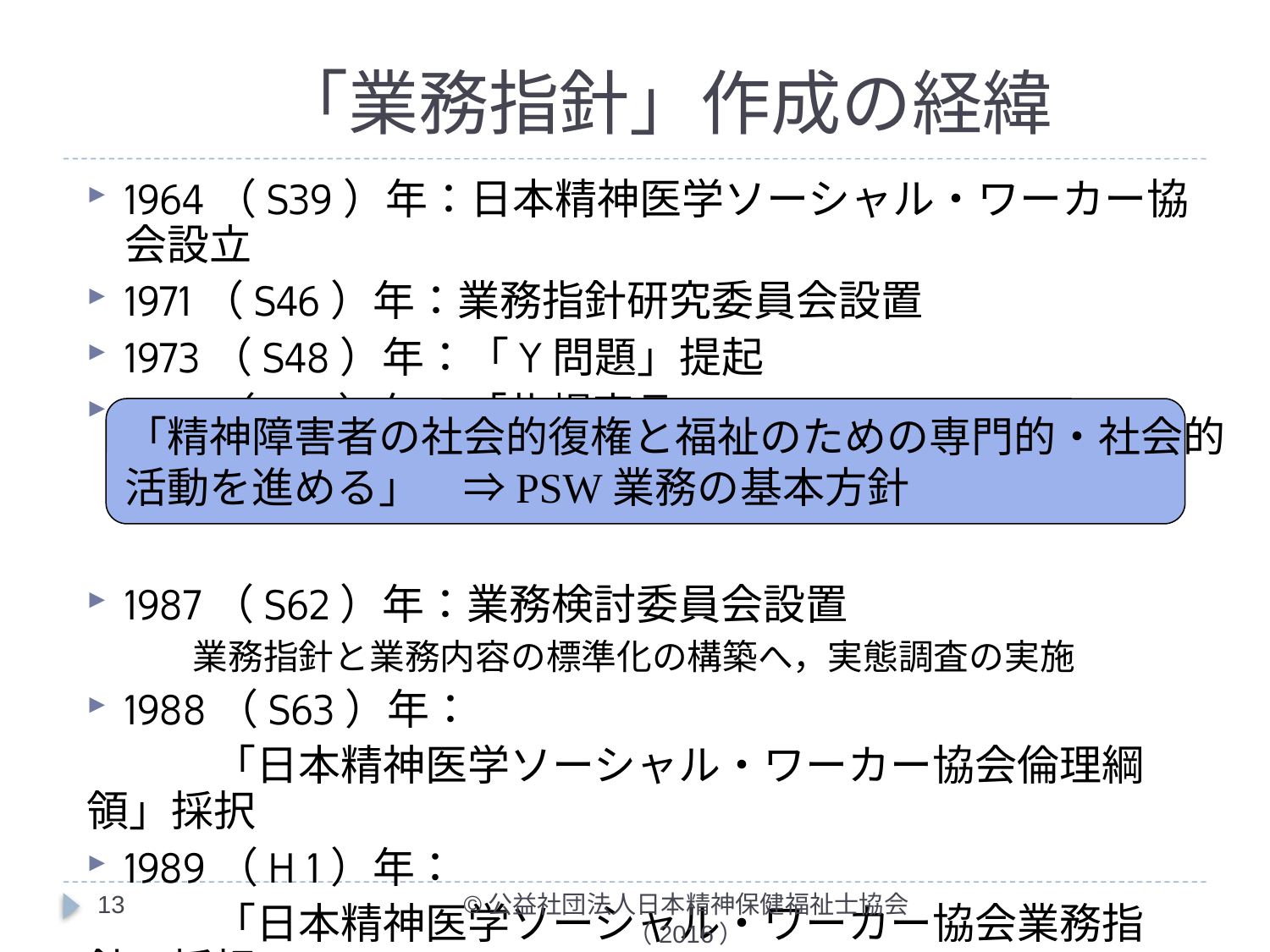

# 「業務指針」作成の経緯
1964（S39）年：日本精神医学ソーシャル・ワーカー協会設立
1971（S46）年：業務指針研究委員会設置
1973（S48）年：「Y問題」提起
1982（S57）年：「札幌宣言」

1987（S62）年：業務検討委員会設置
　　　業務指針と業務内容の標準化の構築へ，実態調査の実施
1988（S63）年：
　　　「日本精神医学ソーシャル・ワーカー協会倫理綱領」採択
1989（H 1）年：
　　　「日本精神医学ソーシャル・ワーカー協会業務指針」採択

「精神障害者の社会的復権と福祉のための専門的・社会的
活動を進める」　⇒PSW業務の基本方針
13
©公益社団法人日本精神保健福祉士協会（2016）